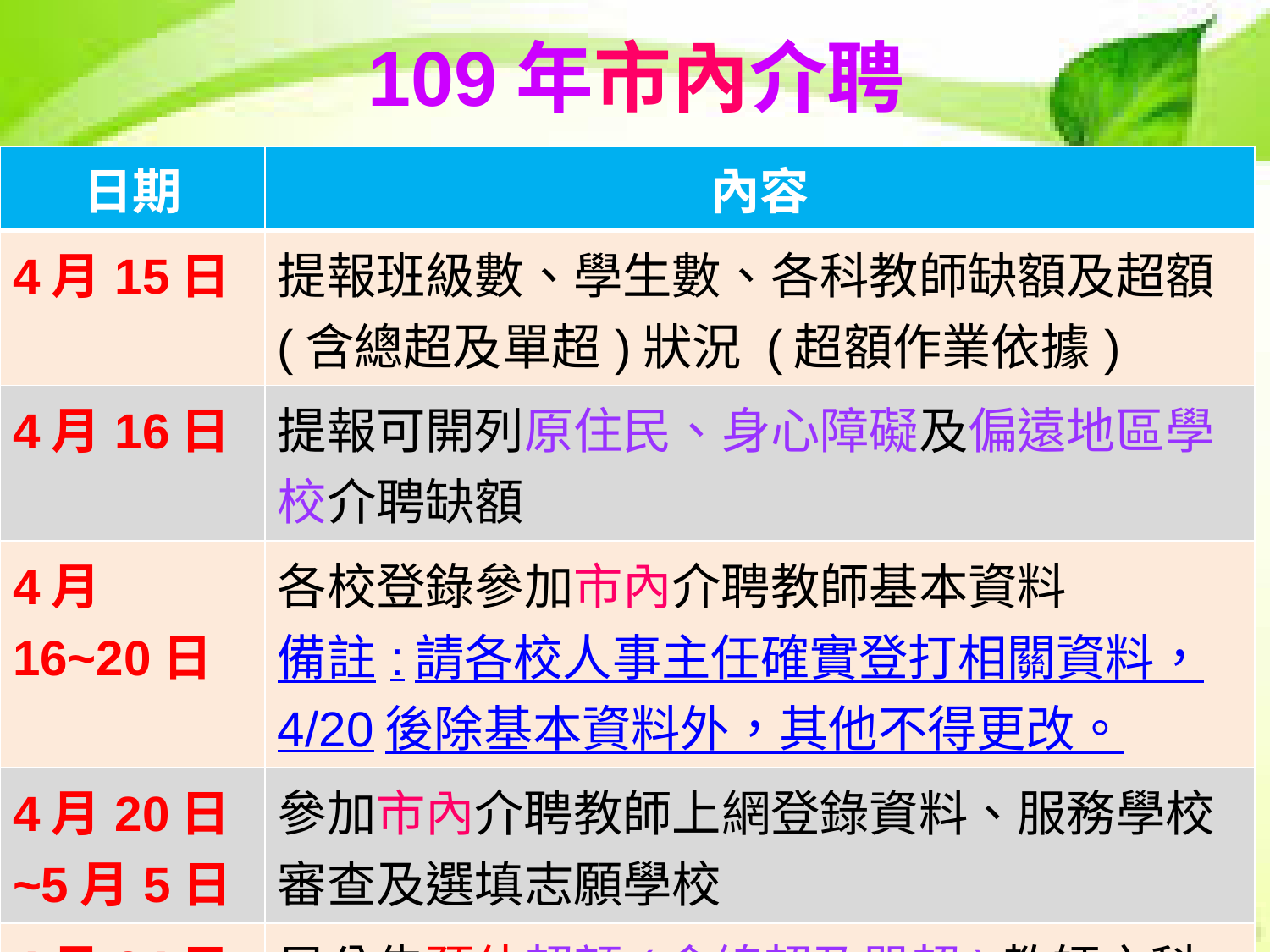

# 109年市內介聘
| 日期 | 內容 |
| --- | --- |
| 4月15日 | 提報班級數、學生數、各科教師缺額及超額(含總超及單超)狀況 (超額作業依據) |
| 4月16日 | 提報可開列原住民、身心障礙及偏遠地區學校介聘缺額 |
| 4月16~20日 | 各校登錄參加市內介聘教師基本資料 備註:請各校人事主任確實登打相關資料，4/20後除基本資料外，其他不得更改。 |
| 4月20日~5月5日 | 參加市內介聘教師上網登錄資料、服務學校審查及選填志願學校 |
| 4月24日 | 局公告預估超額(含總超及單超)教師之科目及名額、開列超額、原住民、身心障礙及偏遠地區學校介聘缺額 |